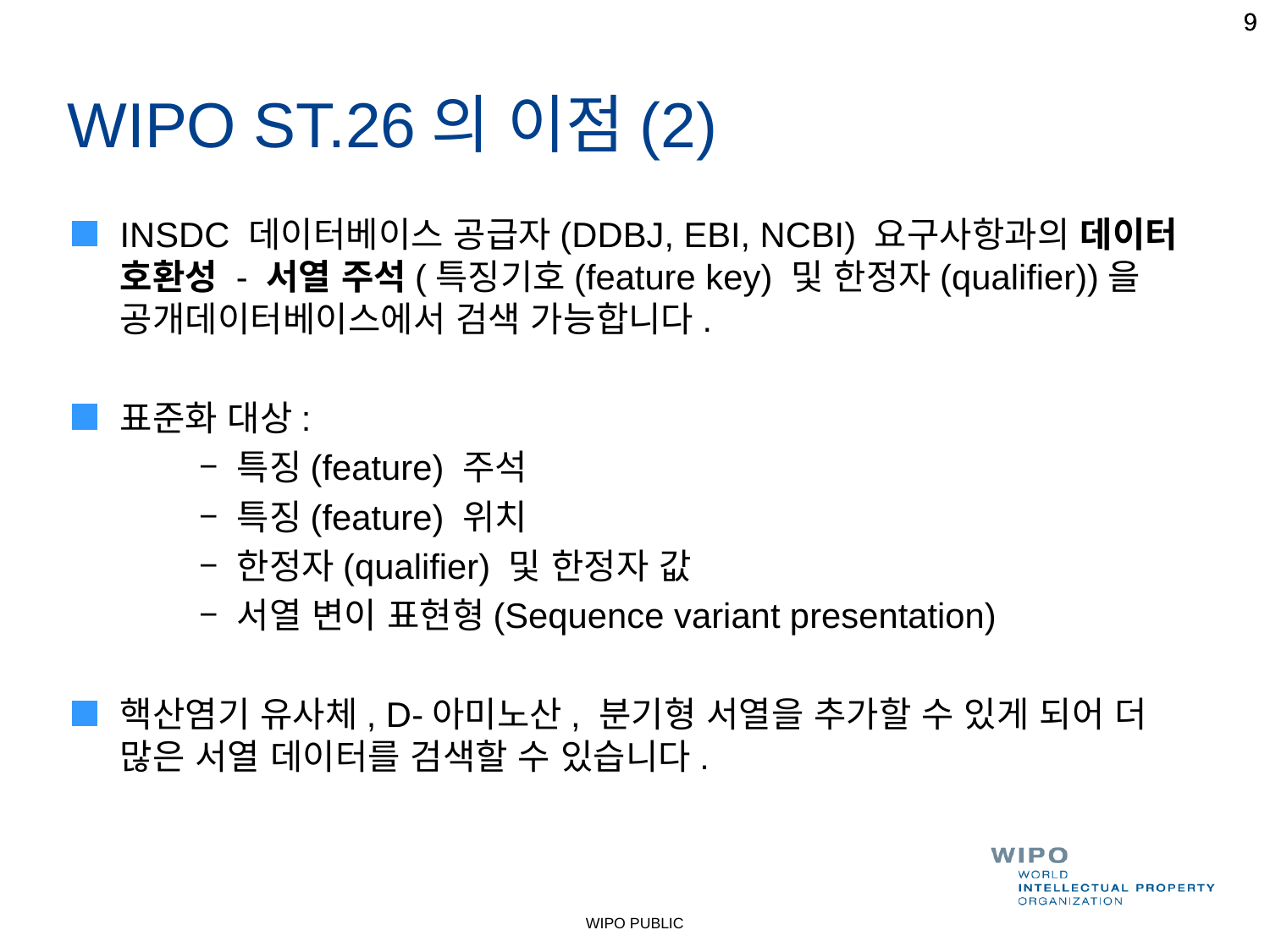

9
9
WIPO ST.26의 이점(2)
INSDC 데이터베이스 공급자(DDBJ, EBI, NCBI) 요구사항과의 데이터 호환성 - 서열 주석(특징기호(feature key) 및 한정자(qualifier))을 공개데이터베이스에서 검색 가능합니다.

표준화 대상:
	– 특징(feature) 주석
	– 특징(feature) 위치
	– 한정자(qualifier) 및 한정자 값
	– 서열 변이 표현형(Sequence variant presentation)

핵산염기 유사체, D-아미노산, 분기형 서열을 추가할 수 있게 되어 더 많은 서열 데이터를 검색할 수 있습니다.